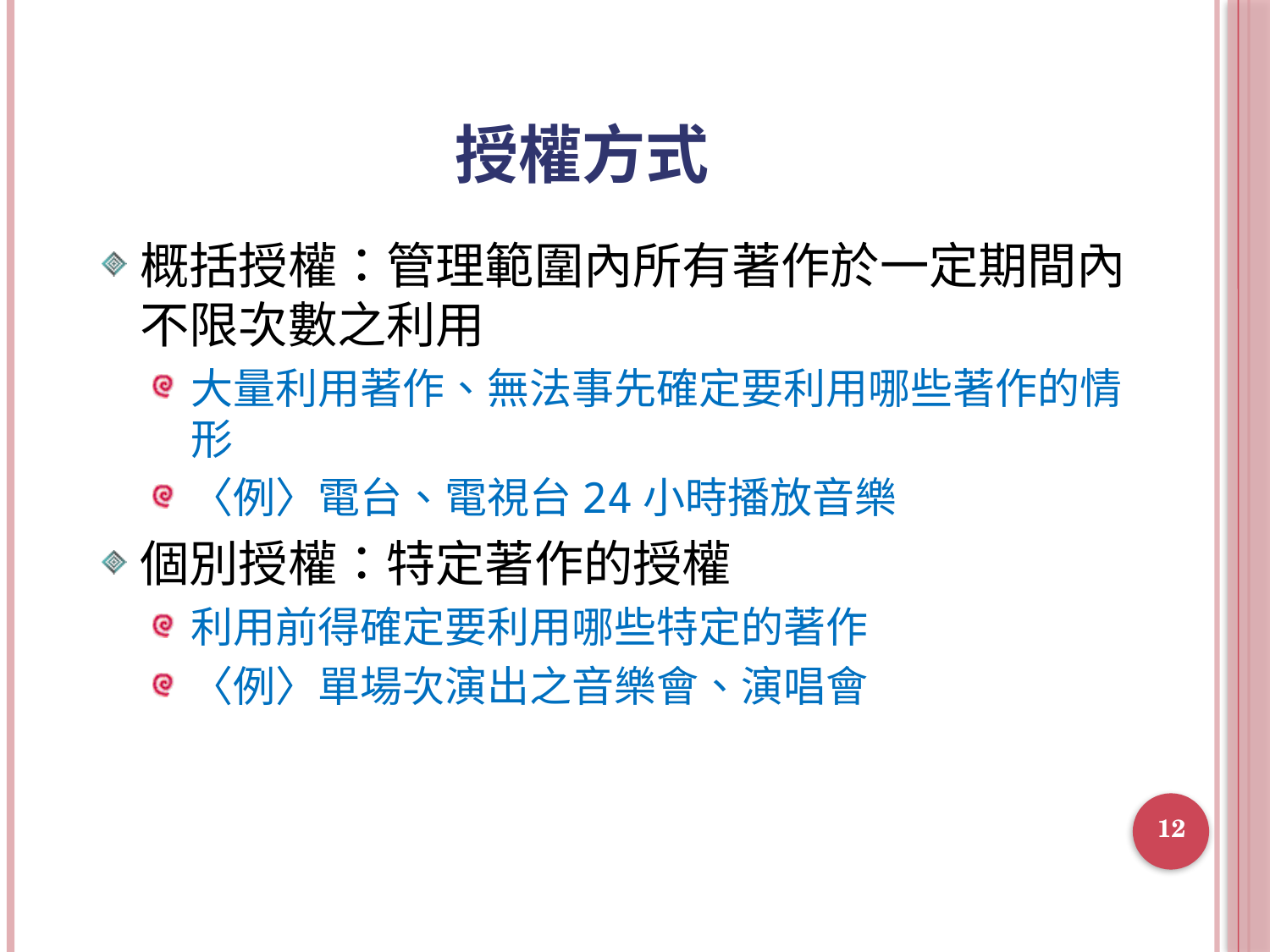

# 授權方式
概括授權：管理範圍內所有著作於一定期間內不限次數之利用
大量利用著作、無法事先確定要利用哪些著作的情形
〈例〉電台、電視台24小時播放音樂
個別授權：特定著作的授權
利用前得確定要利用哪些特定的著作
〈例〉單場次演出之音樂會、演唱會
12